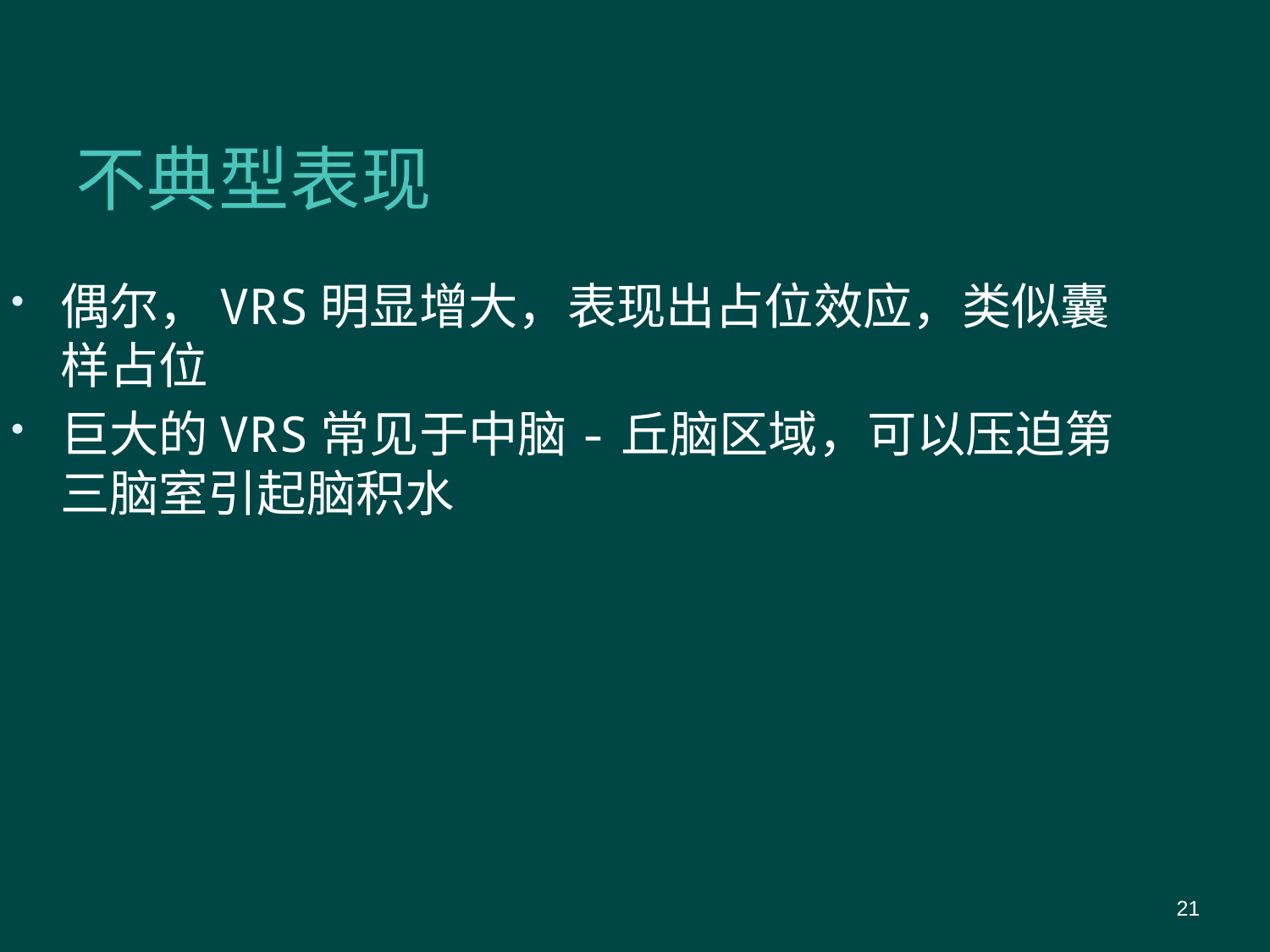

# 不典型表现
偶尔，VRS明显增大，表现出占位效应，类似囊样占位
巨大的VRS常见于中脑-丘脑区域，可以压迫第三脑室引起脑积水
21